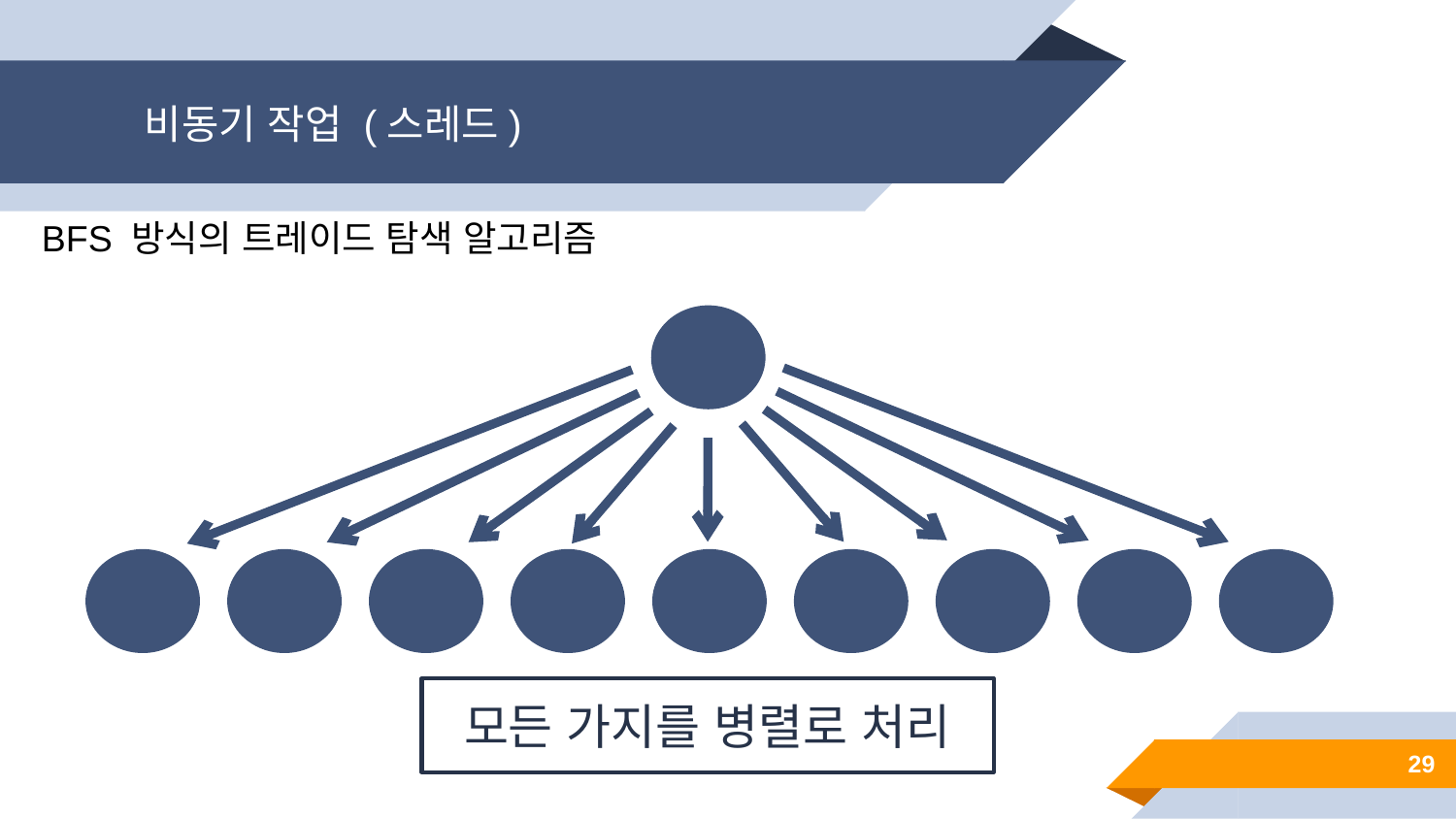

# 비동기 작업 (스레드)
BFS 방식의 트레이드 탐색 알고리즘

모든 가지를 병렬로 처리
29